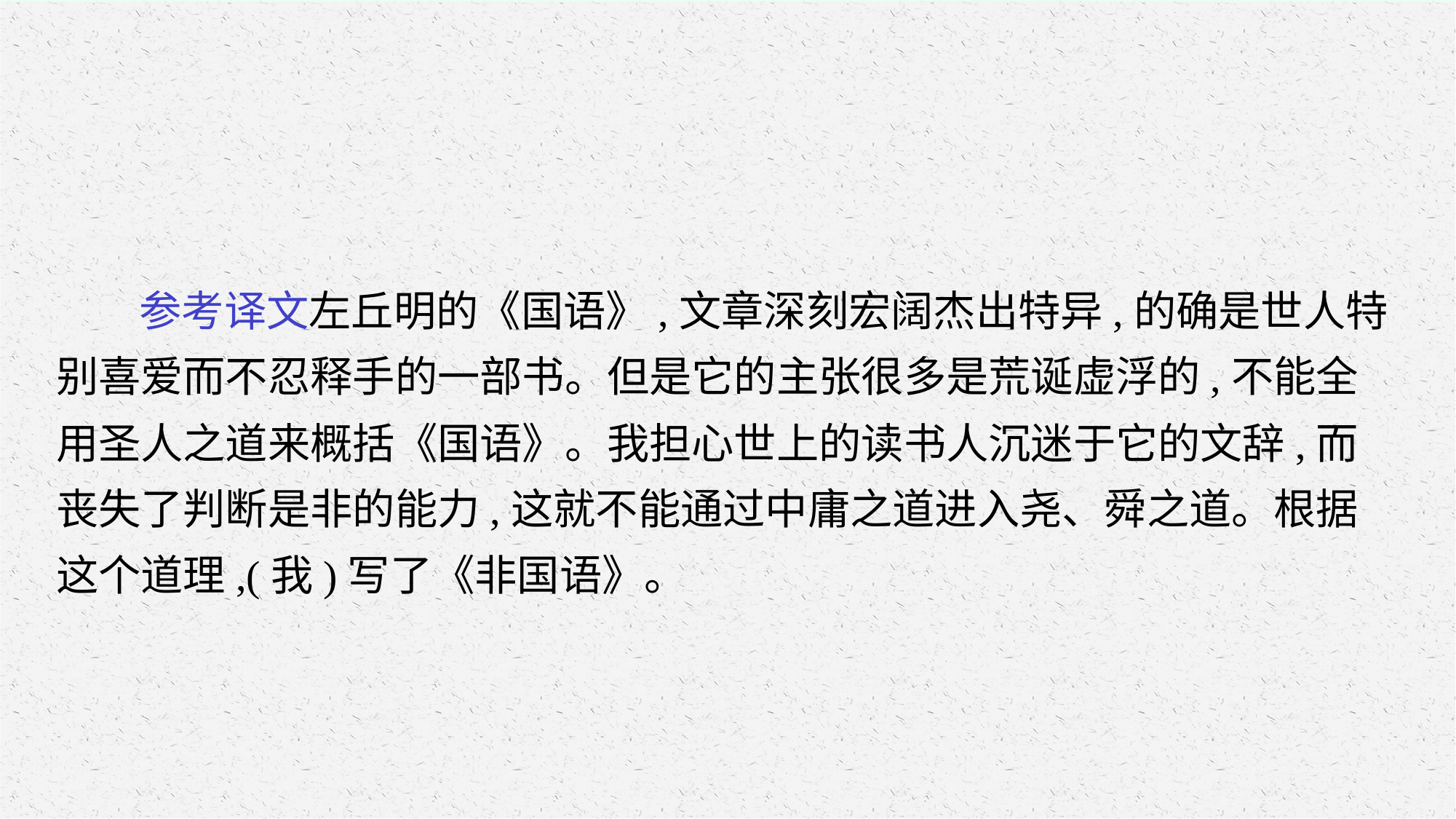

参考译文左丘明的《国语》,文章深刻宏阔杰出特异,的确是世人特别喜爱而不忍释手的一部书。但是它的主张很多是荒诞虚浮的,不能全用圣人之道来概括《国语》。我担心世上的读书人沉迷于它的文辞,而丧失了判断是非的能力,这就不能通过中庸之道进入尧、舜之道。根据这个道理,(我)写了《非国语》。